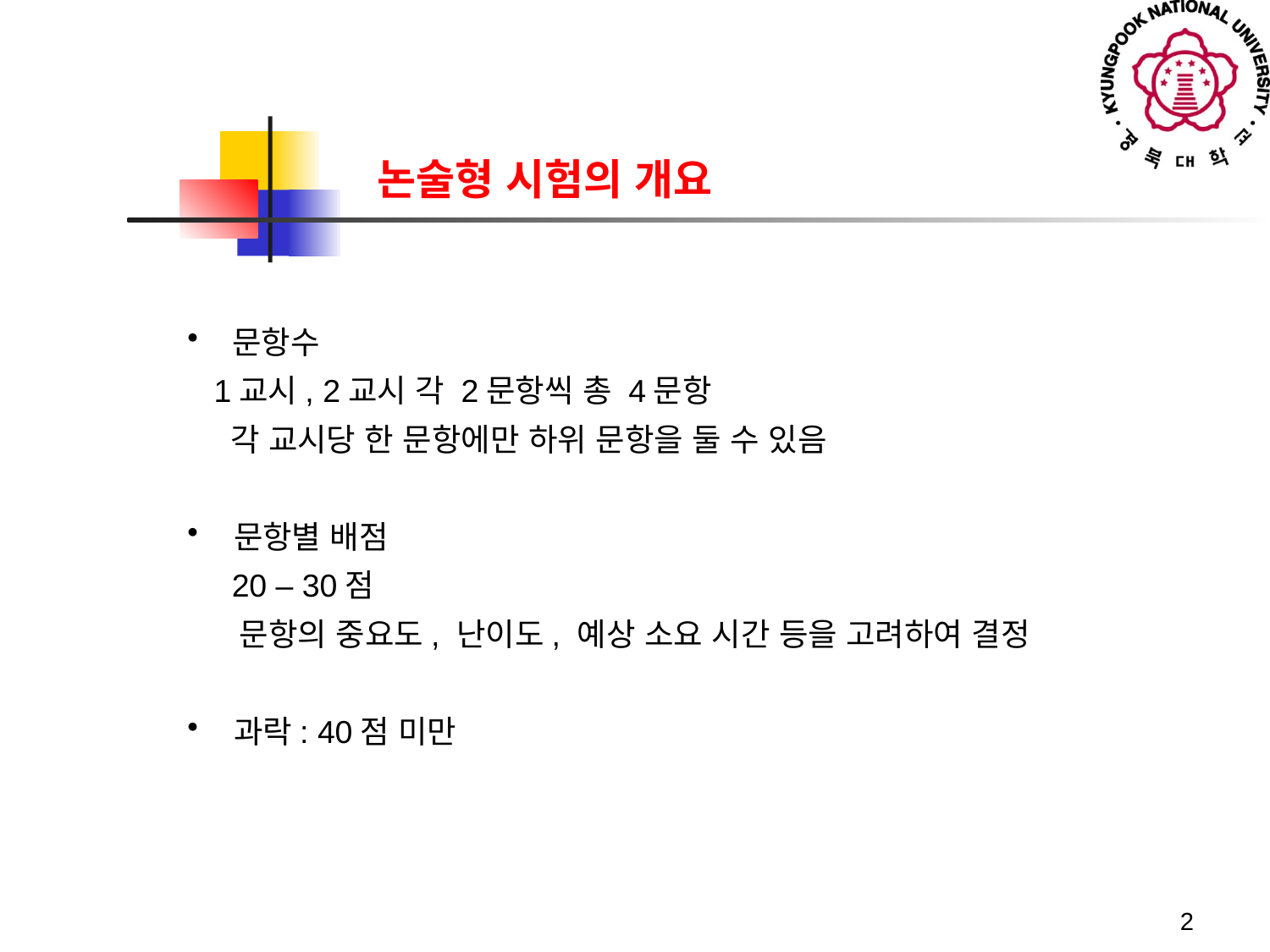

논술형 시험의 개요
 문항수
   1교시, 2교시 각 2문항씩 총 4문항
    각 교시당 한 문항에만 하위 문항을 둘 수 있음

 문항별 배점
     20 – 30점
     문항의 중요도, 난이도, 예상 소요 시간 등을 고려하여 결정

 과락: 40점 미만
2